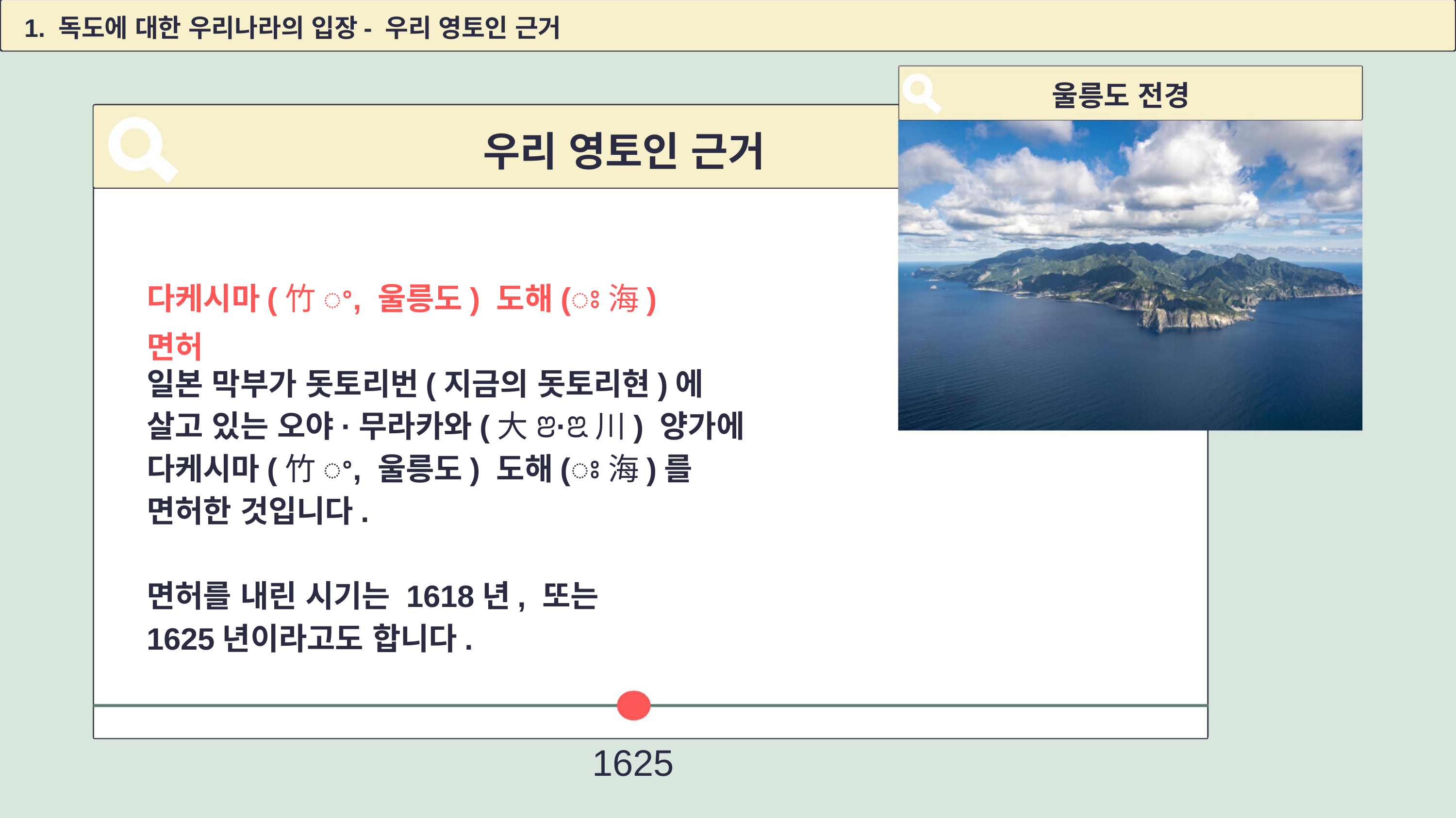

1. 독도에 대한 우리나라의 입장- 우리 영토인 근거
울릉도 전경
우리 영토인 근거
다케시마(⽵ꢀ, 울릉도) 도해(ꢁ海) 면허
일본 막부가 돗토리번(지금의 돗토리현)에
살고 있는 오야·무라카와(⼤ꢂ·ꢃ川) 양가에
다케시마(⽵ꢀ, 울릉도) 도해(ꢁ海)를
면허한 것입니다.
면허를 내린 시기는 1618년, 또는
1625년이라고도 합니다.
1625